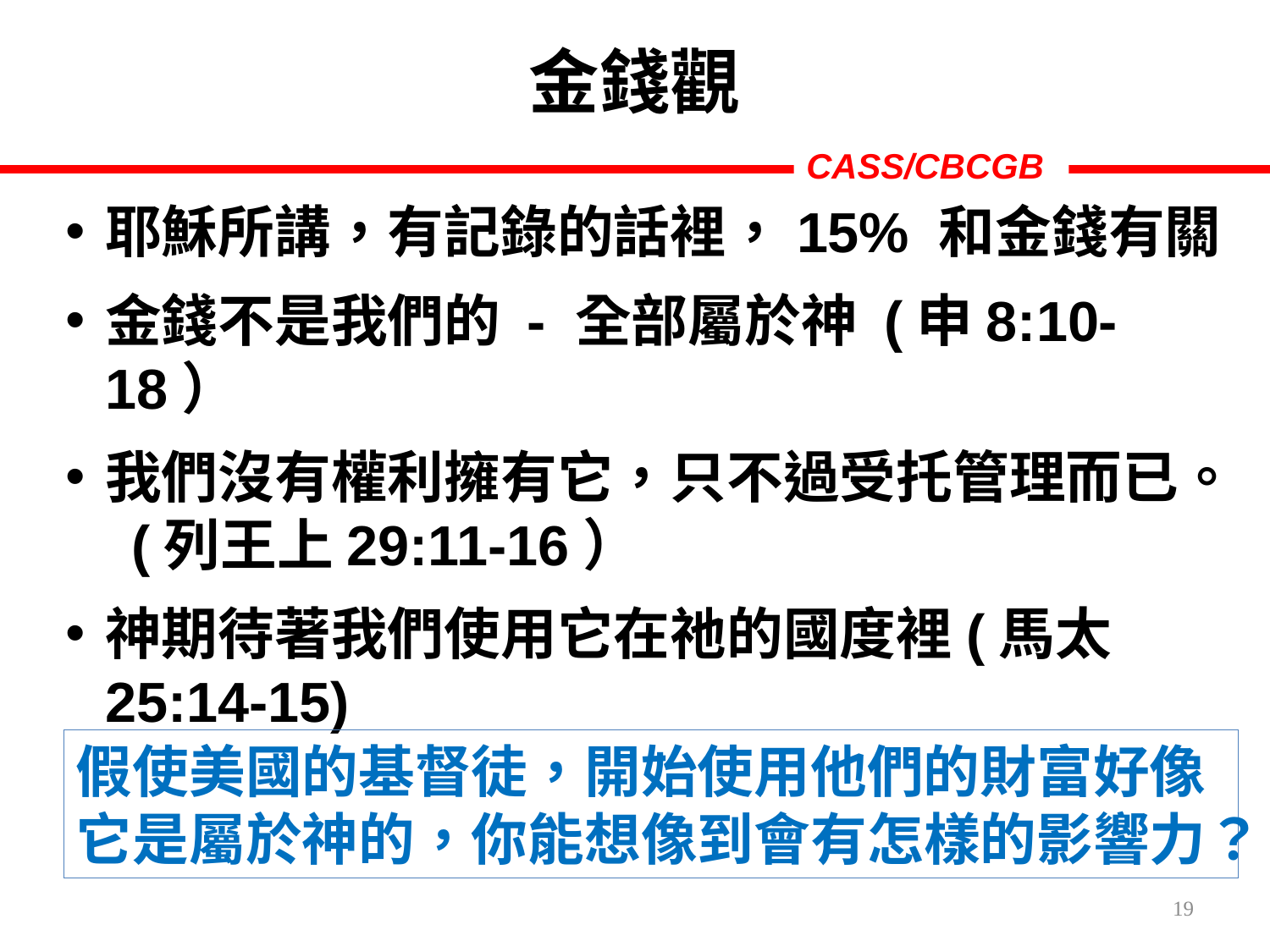

# 金錢觀
耶穌所講，有記錄的話裡，15% 和金錢有關
金錢不是我們的 - 全部屬於神 (申8:10-18）
我們沒有權利擁有它，只不過受托管理而已。 (列王上29:11-16）
神期待著我們使用它在祂的國度裡(馬太25:14-15)
假使美國的基督徒，開始使用他們的財富好像它是屬於神的，你能想像到會有怎樣的影響力？
19